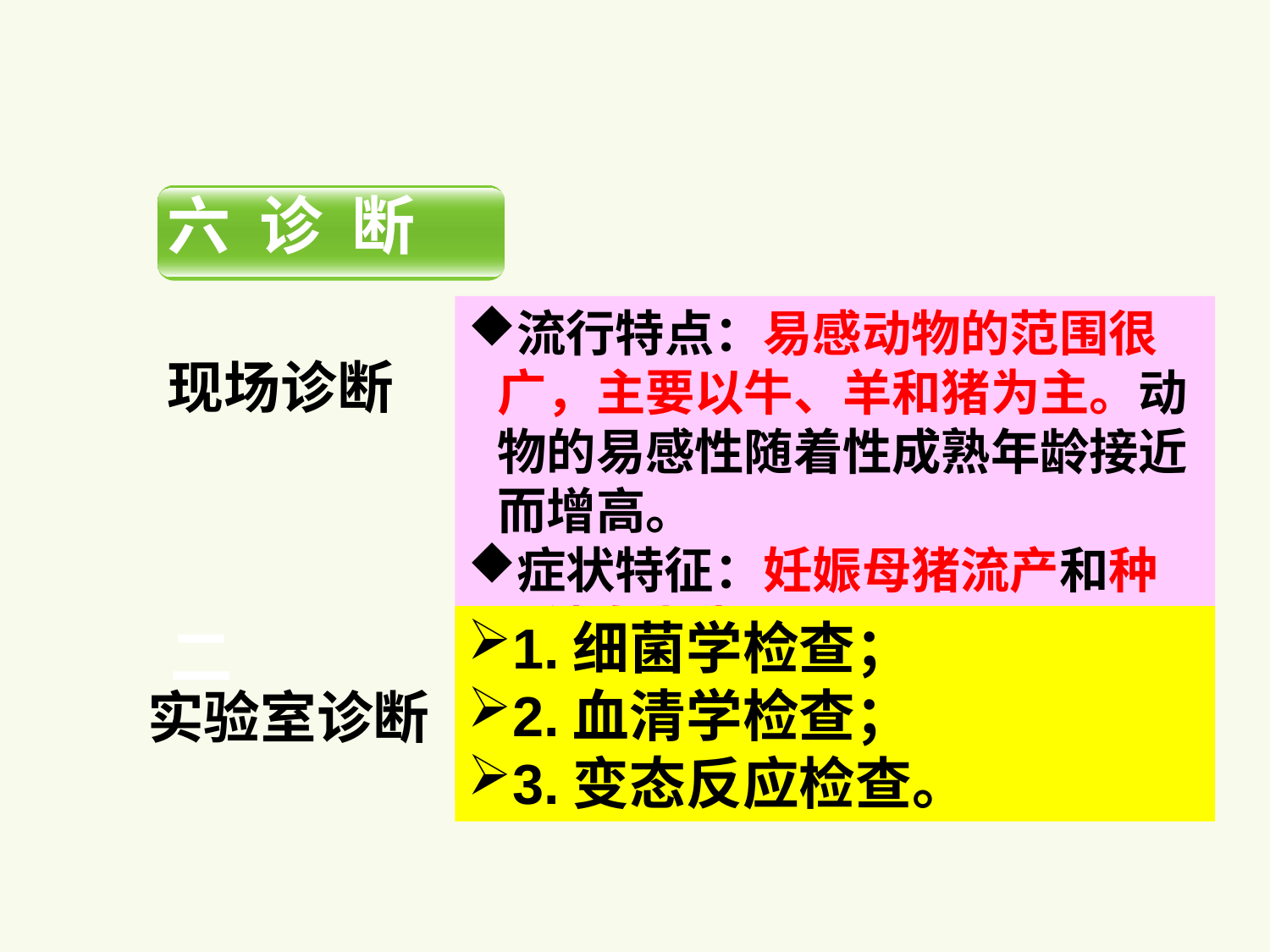

六  诊  断

流行特点：易感动物的范围很广，主要以牛、羊和猪为主。动物的易感性随着性成熟年龄接近而增高。
症状特征：妊娠母猪流产和种公猪睾丸炎。
剖检变化：子宫粘膜粟粒性布氏杆菌病结节。
现场诊断
1.细菌学检查；
2.血清学检查；
3.变态反应检查。
二
实验室诊断